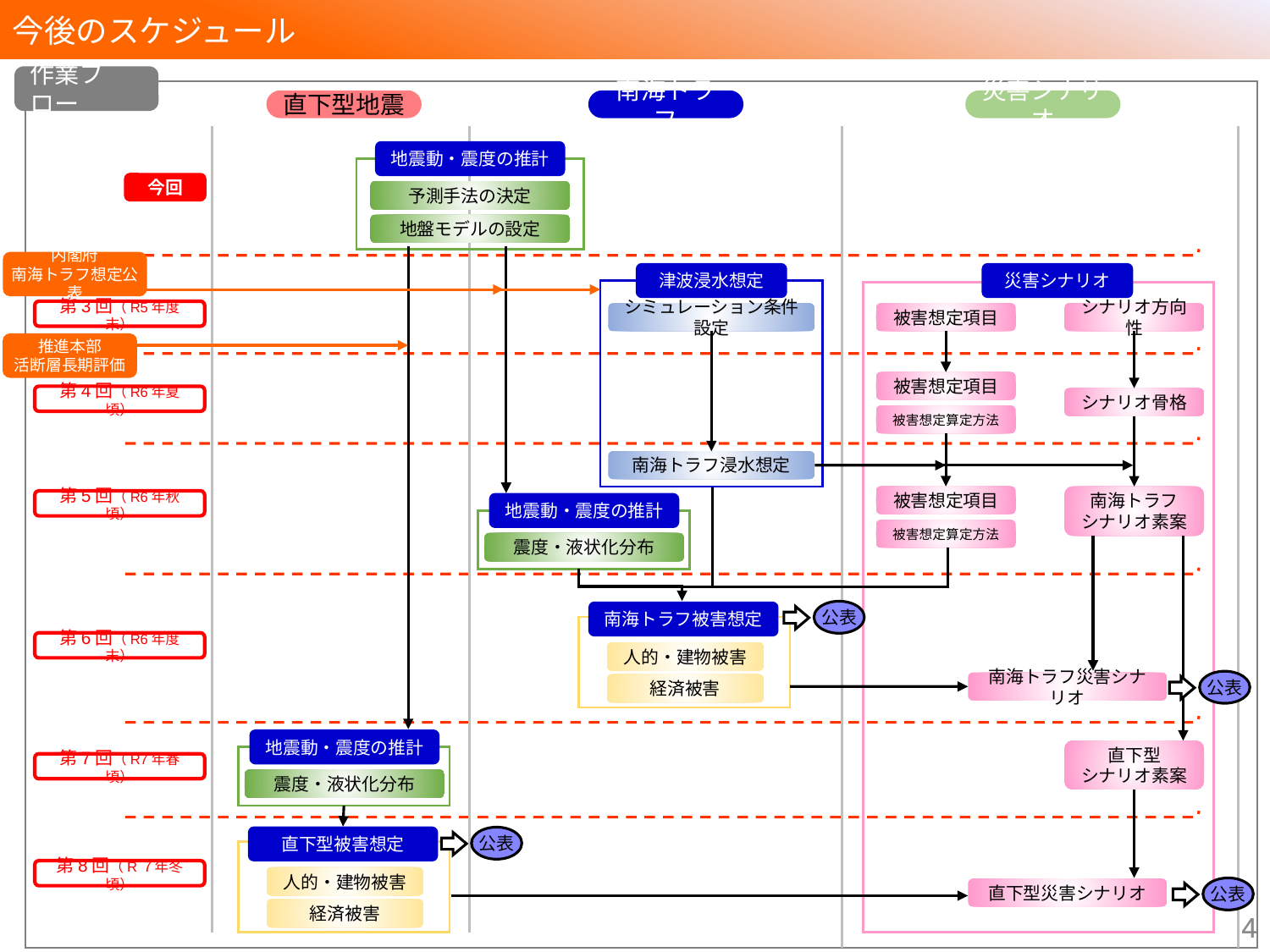

今後のスケジュール
作業フロー

直下型地震
南海トラフ
災害シナリオ
地震動・震度の推計

今回
予測手法の決定
地盤モデルの設定

内閣府
南海トラフ想定公表
津波浸水想定
災害シナリオ

第3回（R5年度末）
第4回（R6年夏頃）
第5回（R6年秋頃）
第6回（R6年度末）
第7回（R7年春頃）
第8回（R７年冬頃）
被害想定項目
シナリオ方向性
シミュレーション条件設定
推進本部
活断層長期評価
被害想定項目
シナリオ骨格
被害想定算定方法
南海トラフ浸水想定
被害想定項目
南海トラフ
シナリオ素案

地震動・震度の推計

被害想定算定方法
震度・液状化分布

公表
南海トラフ被害想定

人的・建物被害
公表
南海トラフ災害シナリオ
経済被害

地震動・震度の推計
直下型
シナリオ素案

震度・液状化分布
直下型被害想定
公表

人的・建物被害
公表
直下型災害シナリオ

経済被害
4
4